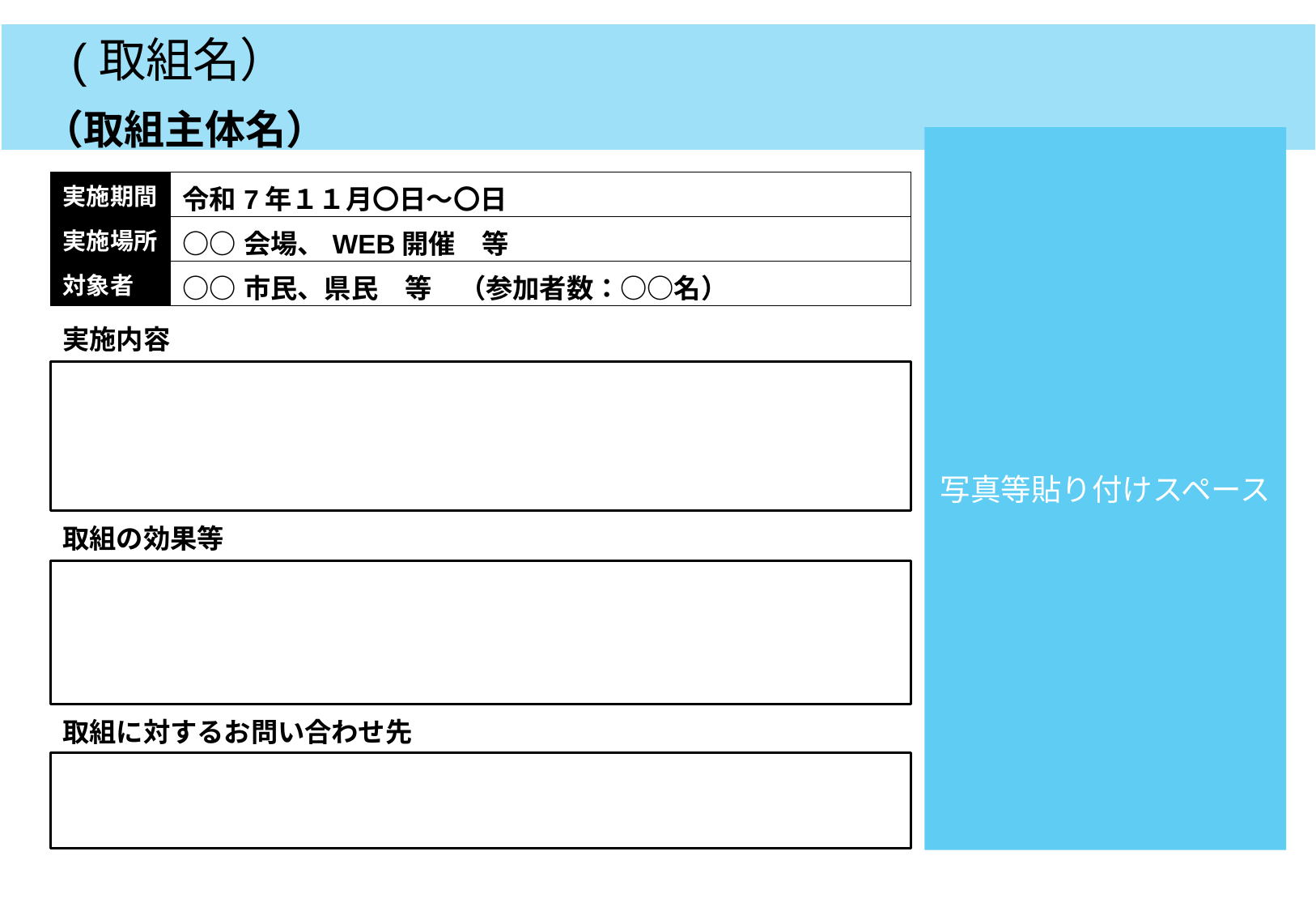

(取組名）
（取組主体名）
写真等貼り付けスペース
| 実施期間 | 令和7年１１月〇日～〇日 |
| --- | --- |
| 実施場所 | ○○会場、WEB開催　等 |
| 対象者 | ○○市民、県民　等　（参加者数：○○名） |
実施内容

取組の効果等

取組に対するお問い合わせ先

・スペースが足りない場合は適宜調整してください。
・フォントや配置など一部編集を加える場合がございますが御了承ください。
・「実施期間」「実施場所」「対象者」「取組の効果等」「取組に対するお問い合わせ先」は必ず御記載ください。